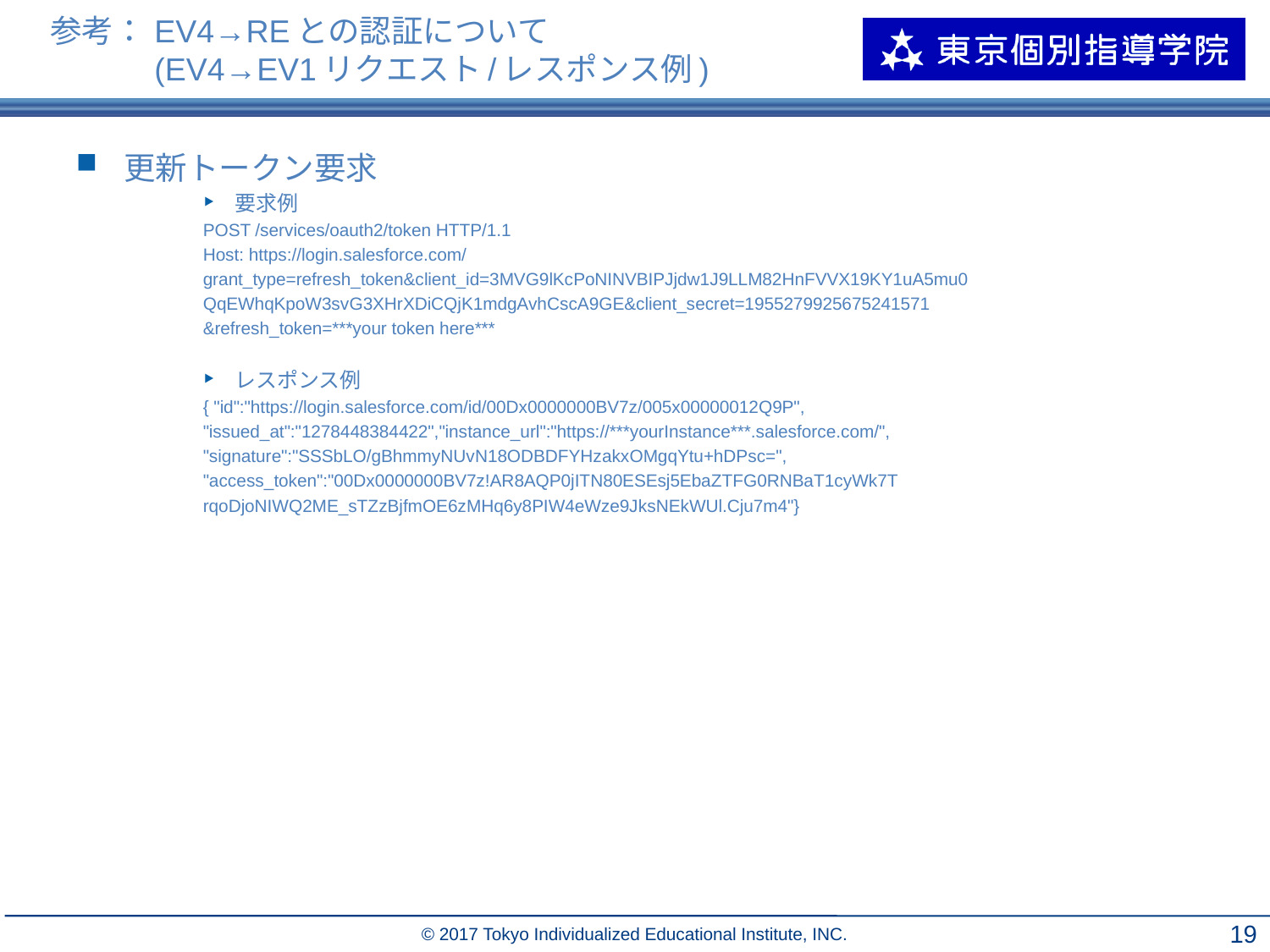

# 参考：	EV4→REとの認証について (EV4→EV1リクエスト/レスポンス例)
更新トークン要求
要求例
POST /services/oauth2/token HTTP/1.1
Host: https://login.salesforce.com/
grant_type=refresh_token&client_id=3MVG9lKcPoNINVBIPJjdw1J9LLM82HnFVVX19KY1uA5mu0
QqEWhqKpoW3svG3XHrXDiCQjK1mdgAvhCscA9GE&client_secret=1955279925675241571
&refresh_token=***your token here***

レスポンス例
{ "id":"https://login.salesforce.com/id/00Dx0000000BV7z/005x00000012Q9P",
"issued_at":"1278448384422","instance_url":"https://***yourInstance***.salesforce.com/",
"signature":"SSSbLO/gBhmmyNUvN18ODBDFYHzakxOMgqYtu+hDPsc=",
"access_token":"00Dx0000000BV7z!AR8AQP0jITN80ESEsj5EbaZTFG0RNBaT1cyWk7T
rqoDjoNIWQ2ME_sTZzBjfmOE6zMHq6y8PIW4eWze9JksNEkWUl.Cju7m4"}
19